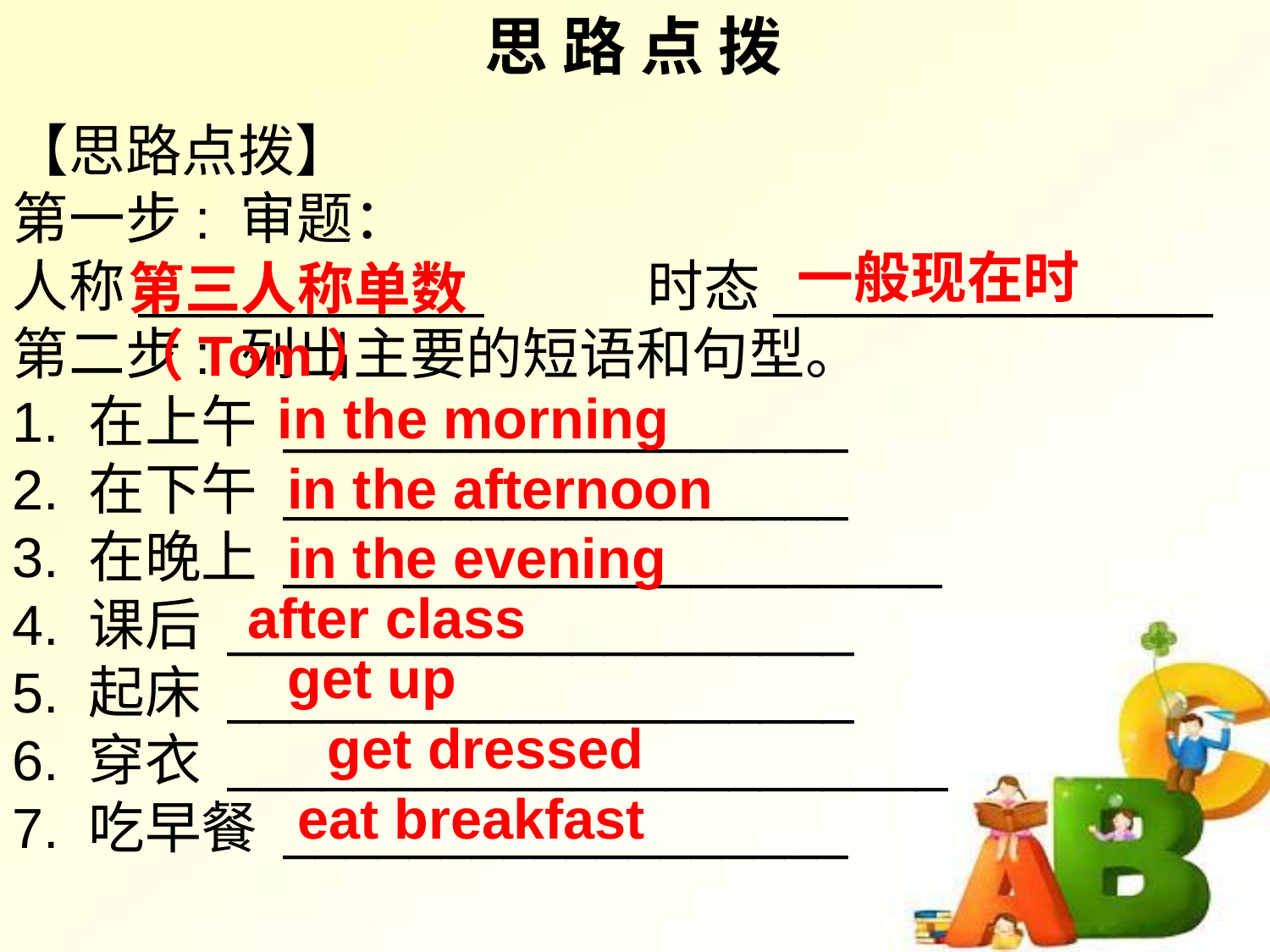

思 路 点 拨
【思路点拨】
第一步: 审题：
人称___________ 		时态______________
第二步: 列出主要的短语和句型。
1. 在上午 __________________
2. 在下午 __________________
3. 在晚上 _____________________
4. 课后 ____________________
5. 起床 ____________________
6. 穿衣 _______________________
7. 吃早餐 __________________
一般现在时
第三人称单数（Tom）
in the morning
in the afternoon
in the evening
after class
get up
get dressed
eat breakfast